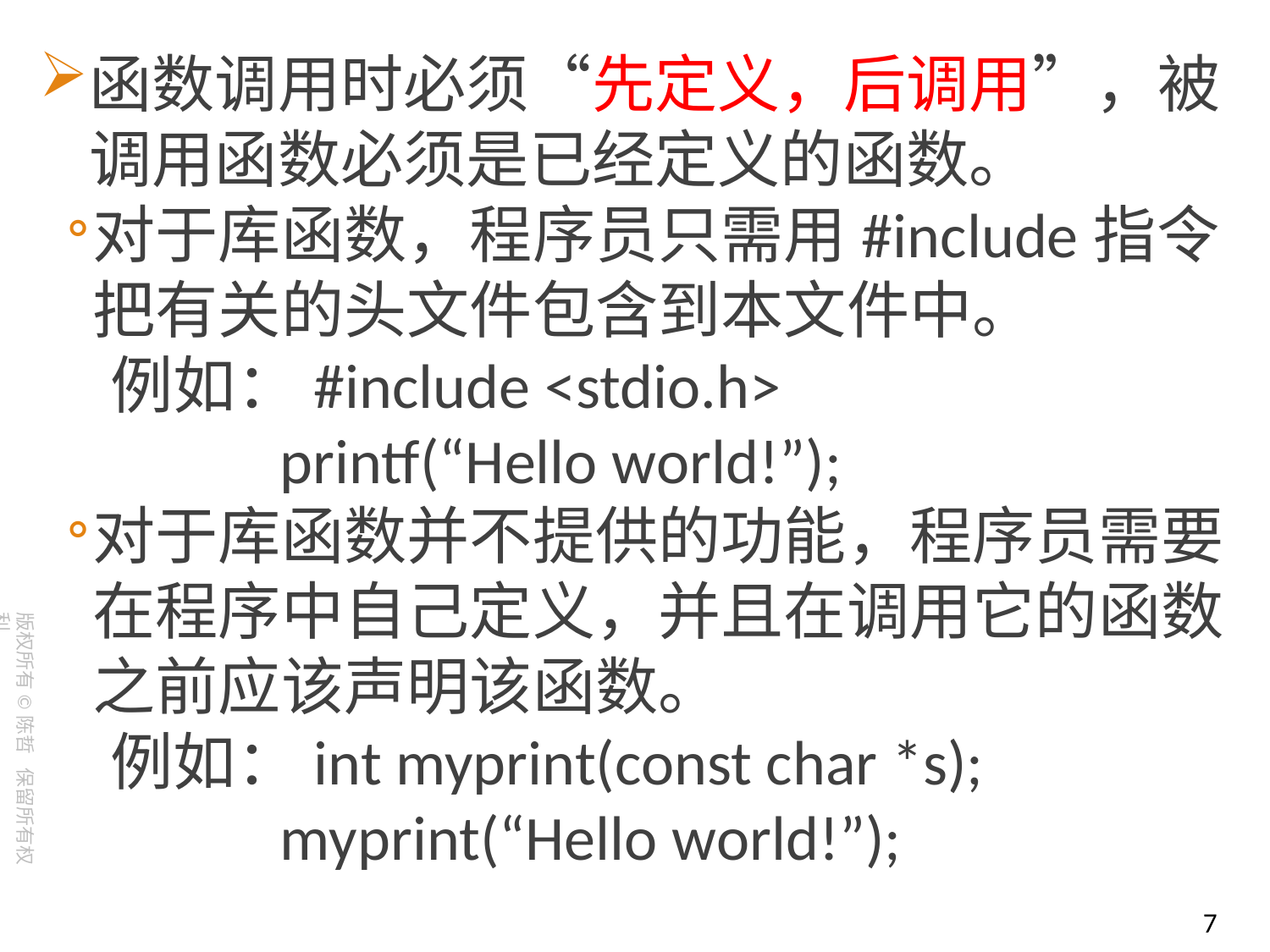

函数调用时必须“先定义，后调用”，被调用函数必须是已经定义的函数。
对于库函数，程序员只需用#include指令把有关的头文件包含到本文件中。
  例如：#include <stdio.h>
               printf(“Hello world!”);
对于库函数并不提供的功能，程序员需要在程序中自己定义，并且在调用它的函数之前应该声明该函数。
  例如：int myprint(const char *s);
               myprint(“Hello world!”);
7